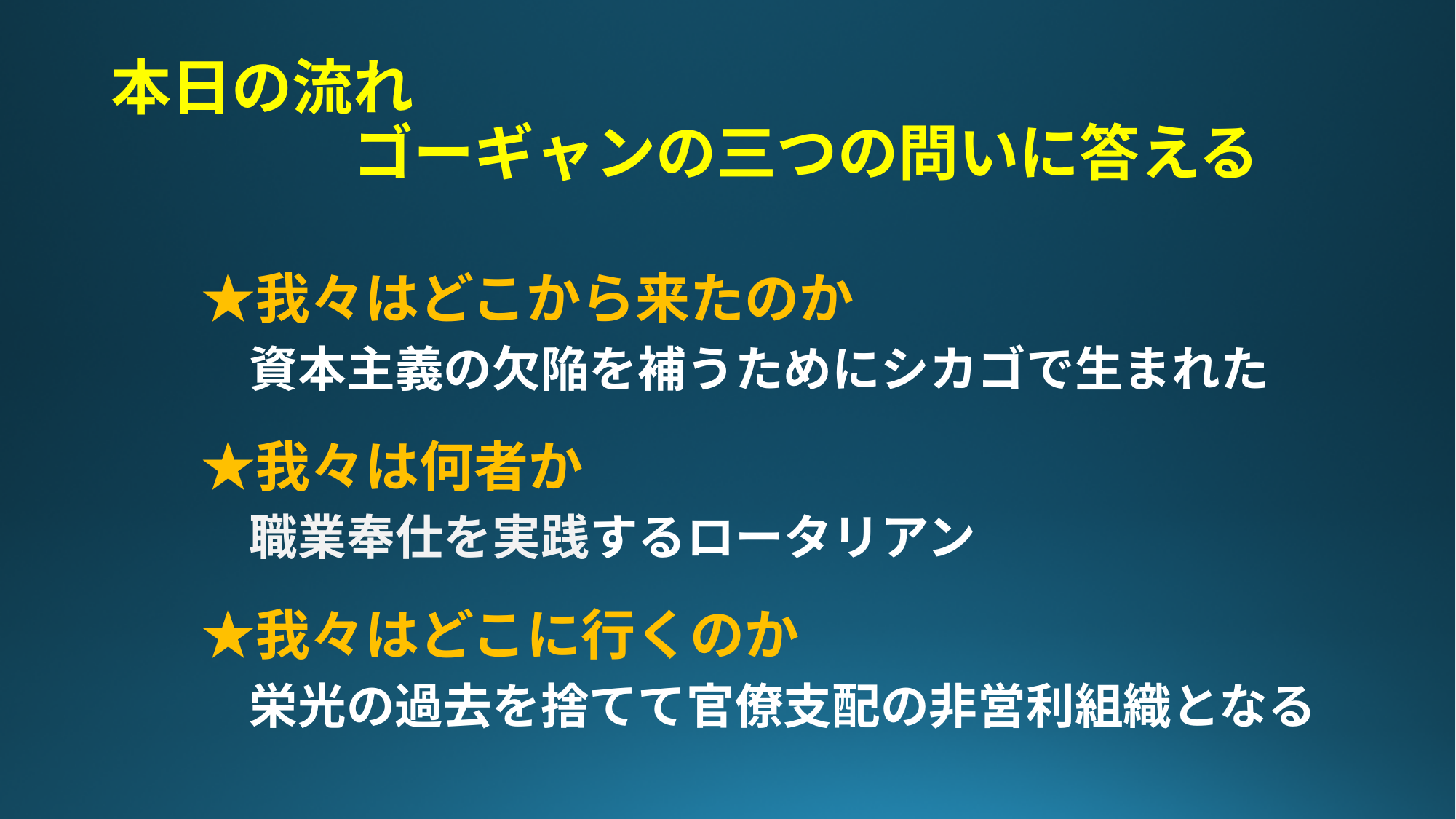

# 本日の流れ 　　　　ゴーギャンの三つの問いに答える
　　　
　★我々はどこから来たのか
　　資本主義の欠陥を補うためにシカゴで生まれた

　★我々は何者か
　　職業奉仕を実践するロータリアン

　★我々はどこに行くのか
　　栄光の過去を捨てて官僚支配の非営利組織となる